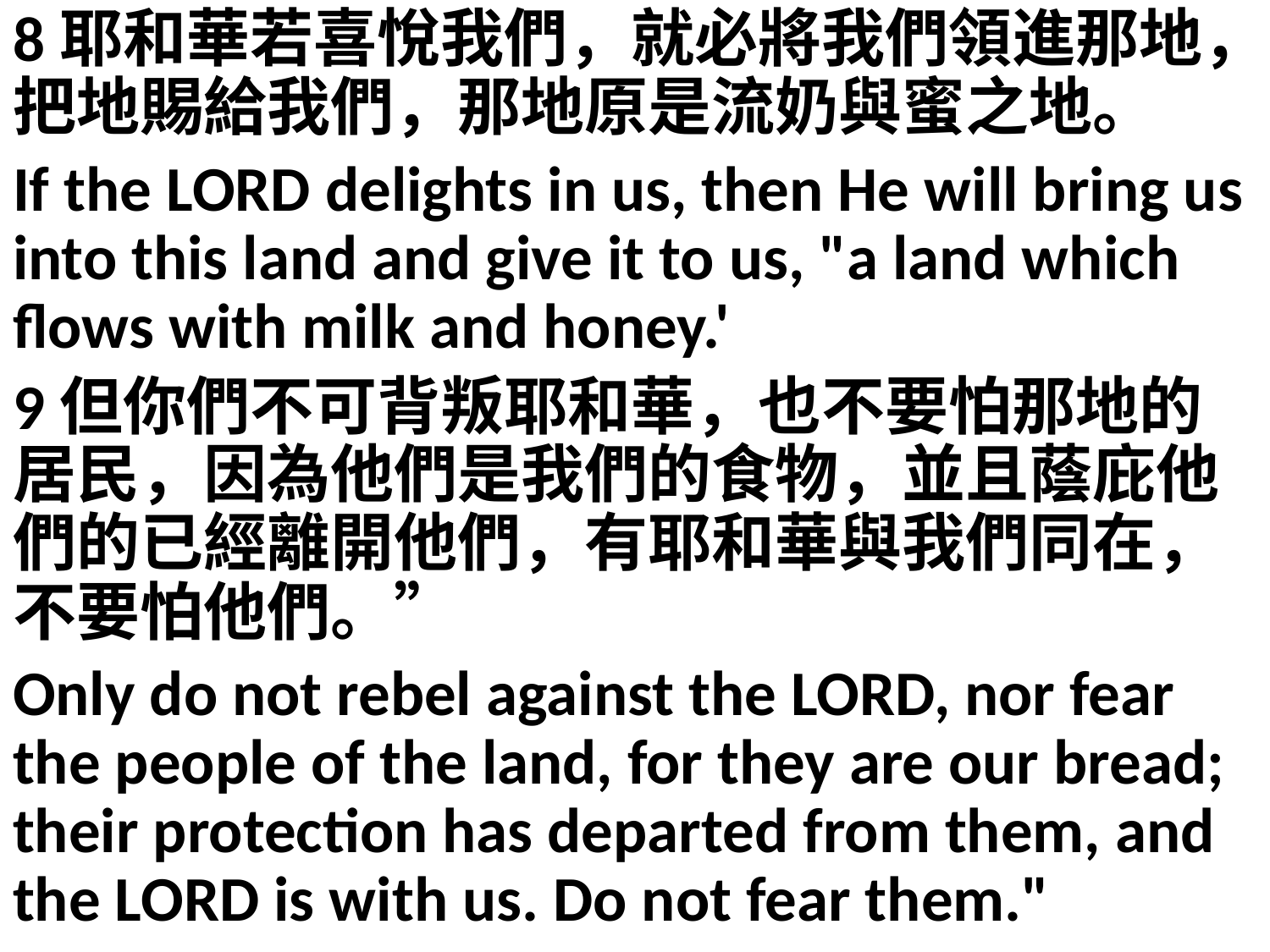

8耶和華若喜悅我們，就必將我們領進那地，把地賜給我們，那地原是流奶與蜜之地。
If the LORD delights in us, then He will bring us into this land and give it to us, "a land which flows with milk and honey.'
9但你們不可背叛耶和華，也不要怕那地的居民，因為他們是我們的食物，並且蔭庇他們的已經離開他們，有耶和華與我們同在，不要怕他們。”
Only do not rebel against the LORD, nor fear the people of the land, for they are our bread; their protection has departed from them, and the LORD is with us. Do not fear them."